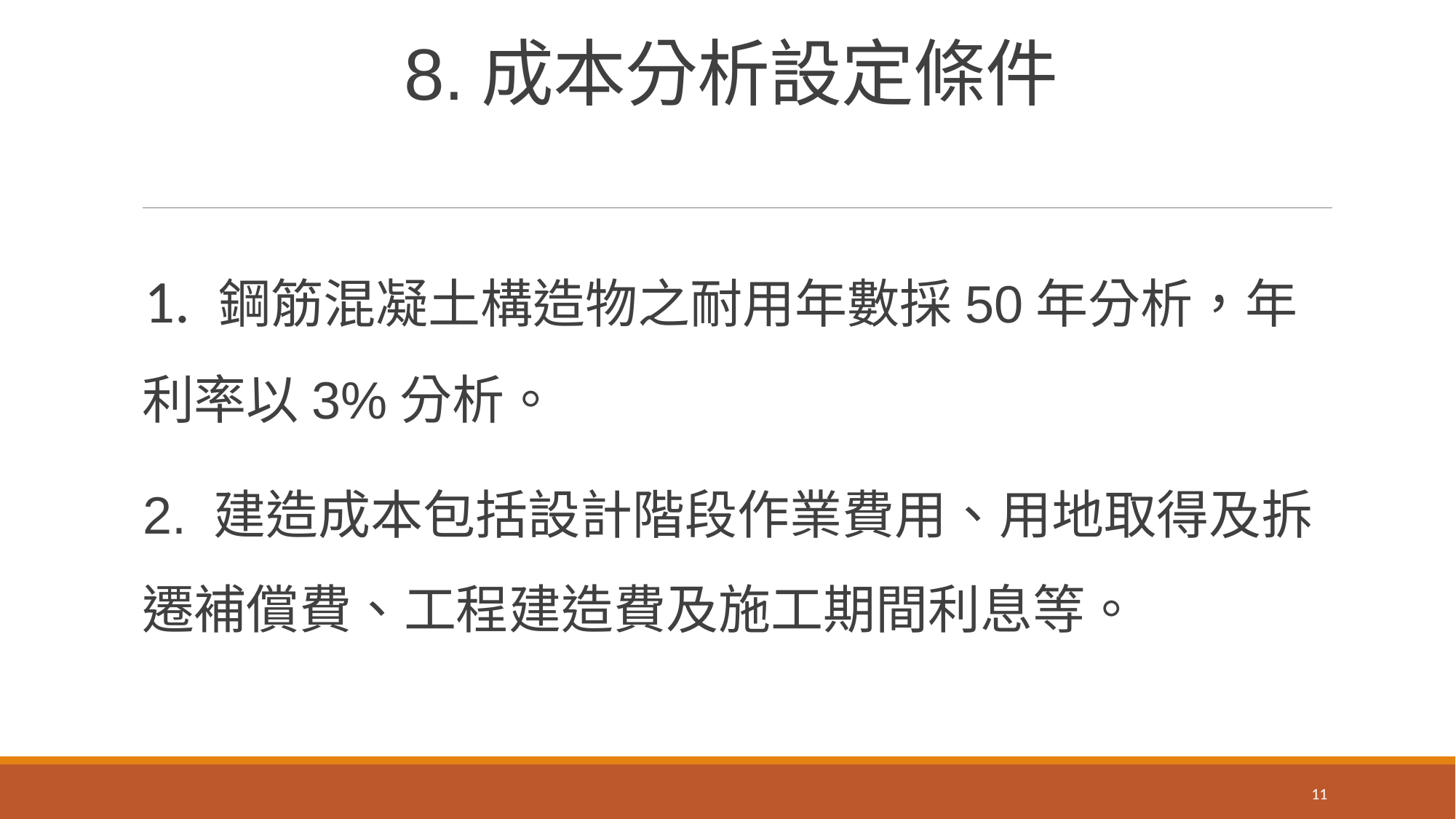

# 8.成本分析設定條件
1. 鋼筋混凝土構造物之耐用年數採50年分析，年利率以3%分析。
2. 建造成本包括設計階段作業費用、用地取得及拆遷補償費、工程建造費及施工期間利息等。

11